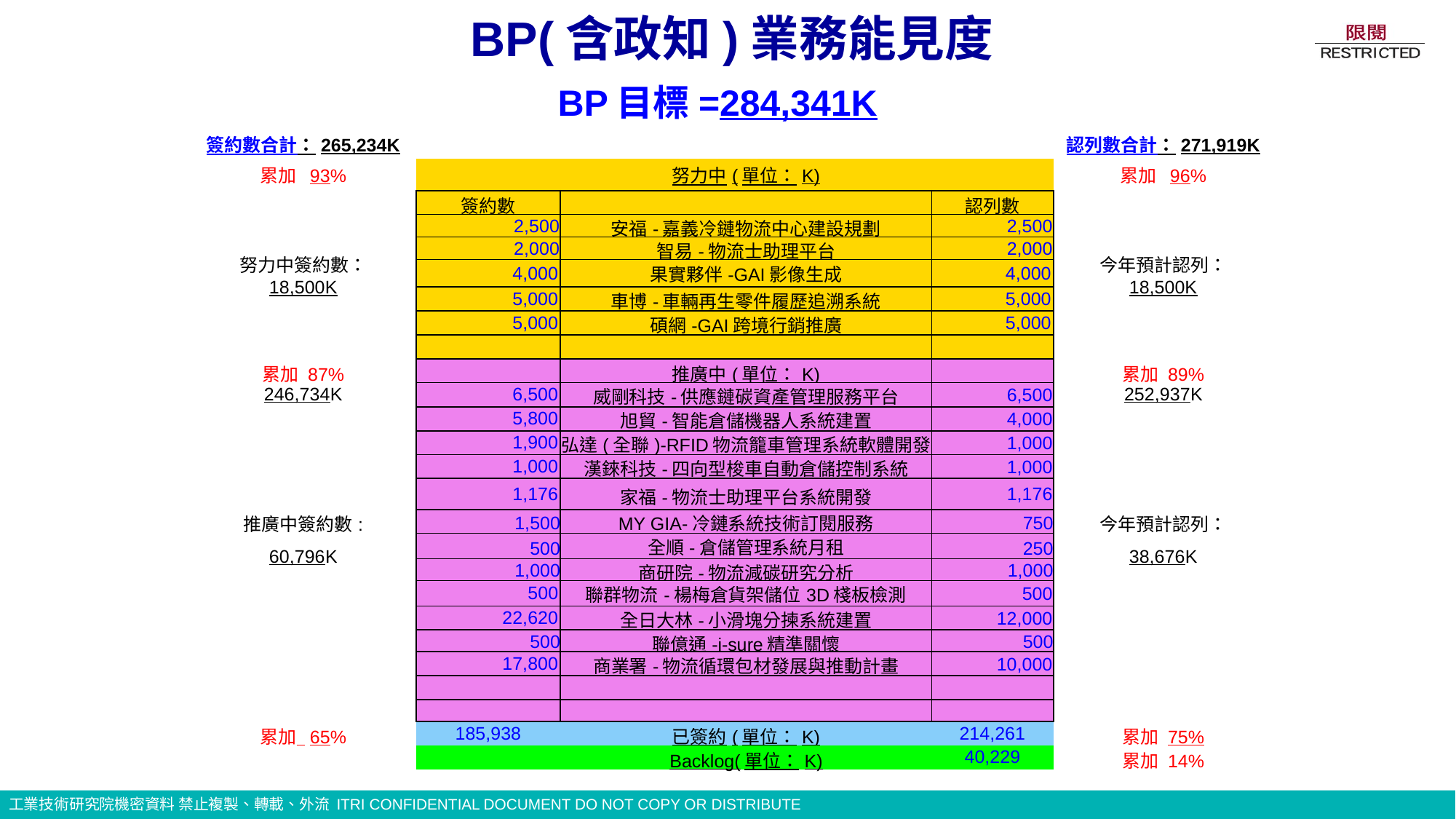

BP(含政知)業務能見度
BP目標=284,341K
| 簽約數合計：265,234K |  |  |  | 認列數合計：271,919K |
| --- | --- | --- | --- | --- |
| 累加 93% |  | 努力中(單位：K) |  | 累加 96% |
| 努力中簽約數： 18,500K | 簽約數 |  | 認列數 | 今年預計認列： 18,500K |
|  | 2,500 | 安福-嘉義冷鏈物流中心建設規劃 | 2,500 |  |
|  | 2,000 | 智易-物流士助理平台 | 2,000 |  |
|  | 4,000 | 果實夥伴-GAI影像生成 | 4,000 |  |
|  | 5,000 | 車博-車輛再生零件履歷追溯系統 | 5,000 |  |
|  | 5,000 | 碩網-GAI跨境行銷推廣 | 5,000 |  |
|  |  |  |  |  |
| 累加 87% |  | 推廣中(單位：K) |  | 累加 89% |
| 246,734K | 6,500 | 威剛科技-供應鏈碳資產管理服務平台 | 6,500 | 252,937K |
|  | 5,800 | 旭貿-智能倉儲機器人系統建置 | 4,000 |  |
|  | 1,900 | 弘達(全聯)-RFID物流籠車管理系統軟體開發 | 1,000 |  |
|  | 1,000 | 漢錸科技-四向型梭車自動倉儲控制系統 | 1,000 |  |
|  | 1,176 | 家福-物流士助理平台系統開發 | 1,176 |  |
| 推廣中簽約數: | 1,500 | MY GIA-冷鏈系統技術訂閱服務 | 750 | 今年預計認列： |
| 60,796K | 500 | 全順-倉儲管理系統月租 | 250 | 38,676K |
|  | 1,000 | 商研院-物流減碳研究分析 | 1,000 |  |
|  | 500 | 聯群物流-楊梅倉貨架儲位3D棧板檢測 | 500 |  |
|  | 22,620 | 全日大林-小滑塊分揀系統建置 | 12,000 |  |
|  | 500 | 聯億通-i-sure精準關懷 | 500 |  |
|  | 17,800 | 商業署-物流循環包材發展與推動計畫 | 10,000 |  |
|  |  |  |  |  |
|  |  |  |  |  |
| 累加 65% | 185,938 | 已簽約(單位：K) | 214,261 | 累加 75% |
|  |  | Backlog(單位：K) | 40,229 | 累加 14% |